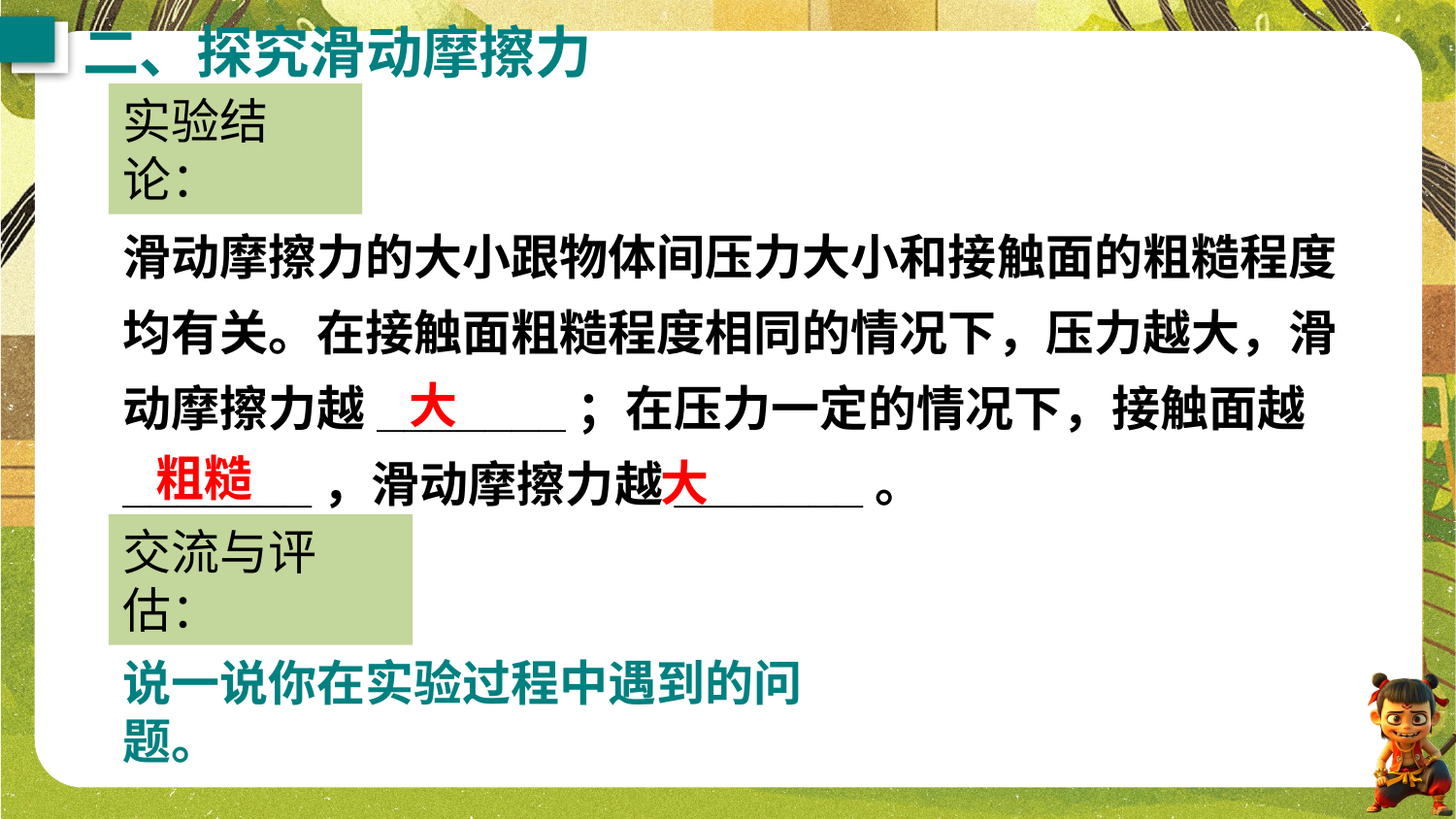

二、探究滑动摩擦力

实验结论：
滑动摩擦力的大小跟物体间压力大小和接触面的粗糙程度均有关。在接触面粗糙程度相同的情况下，压力越大，滑动摩擦力越_______；在压力一定的情况下，接触面越_______，滑动摩擦力越_______。
大
粗糙
大
交流与评估：
说一说你在实验过程中遇到的问题。